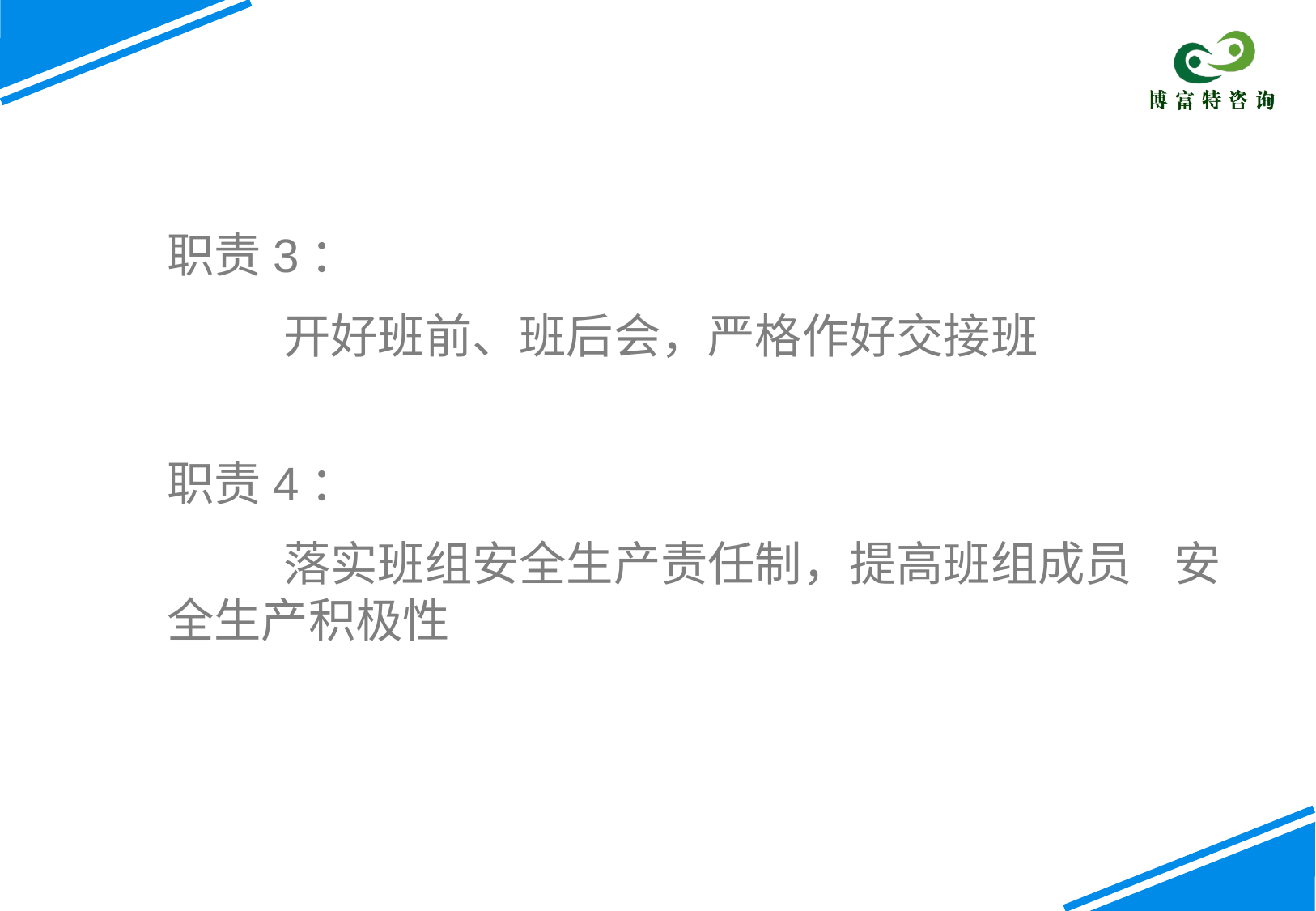

职责3：
          开好班前、班后会，严格作好交接班
职责4：
          落实班组安全生产责任制，提高班组成员    安全生产积极性